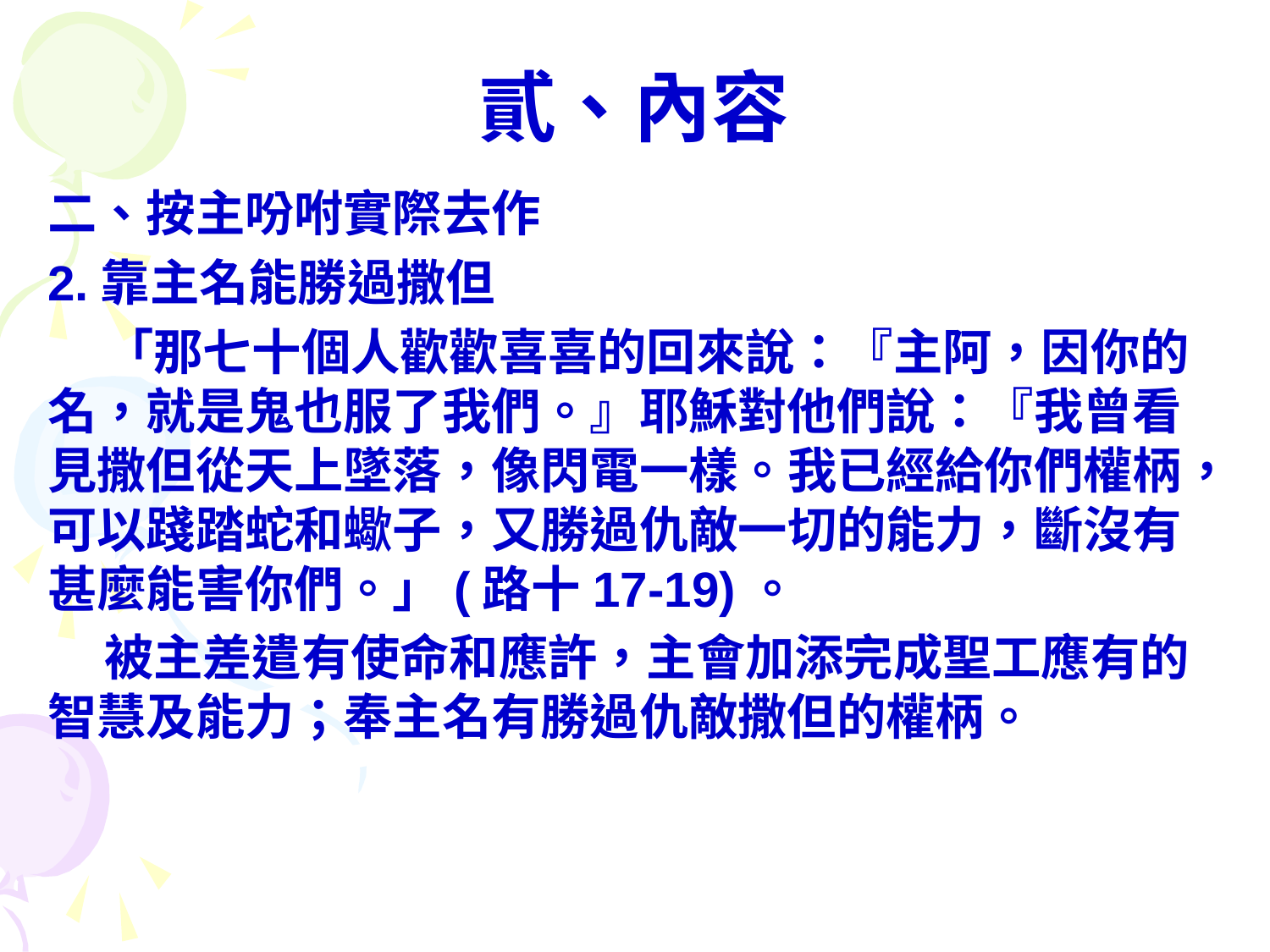

# 貳、內容
二、按主吩咐實際去作
2.靠主名能勝過撒但
    「那七十個人歡歡喜喜的回來說：『主阿，因你的名，就是鬼也服了我們。』耶穌對他們說：『我曾看見撒但從天上墜落，像閃電一樣。我已經給你們權柄，可以踐踏蛇和蠍子，又勝過仇敵一切的能力，斷沒有甚麼能害你們。」(路十17-19)。
    被主差遣有使命和應許，主會加添完成聖工應有的智慧及能力；奉主名有勝過仇敵撒但的權柄。